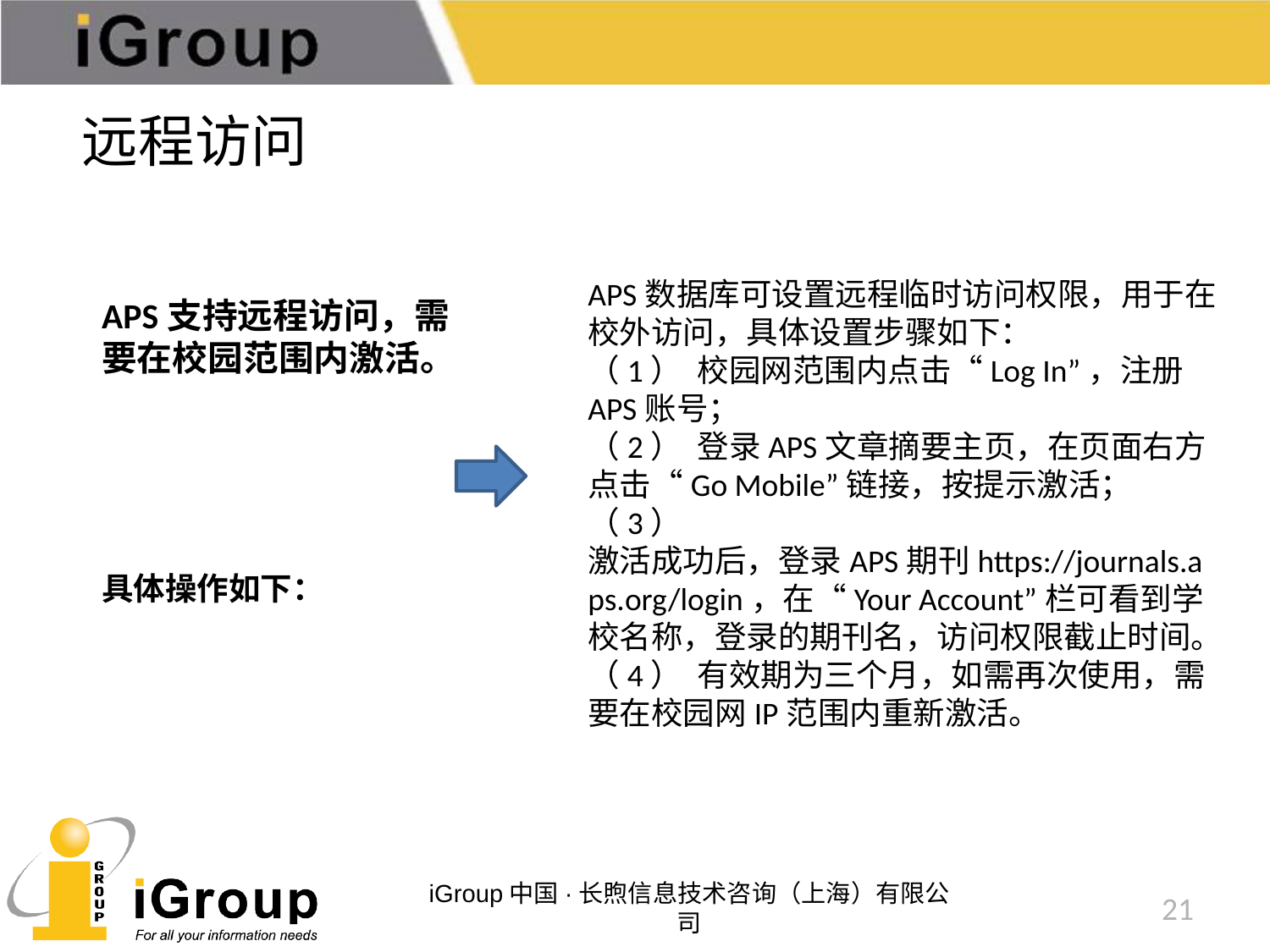

远程访问
APS数据库可设置远程临时访问权限，用于在校外访问，具体设置步骤如下：
（1）  校园网范围内点击“Log In”，注册APS账号；
（2）  登录APS文章摘要主页，在页面右方点击“Go Mobile”链接，按提示激活；（3）  激活成功后，登录APS期刊https://journals.aps.org/login，在“Your Account”栏可看到学校名称，登录的期刊名，访问权限截止时间。
（4）  有效期为三个月，如需再次使用，需要在校园网IP范围内重新激活。
APS支持远程访问，需要在校园范围内激活。

具体操作如下：

iGroup中国·长煦信息技术咨询（上海）有限公司
21